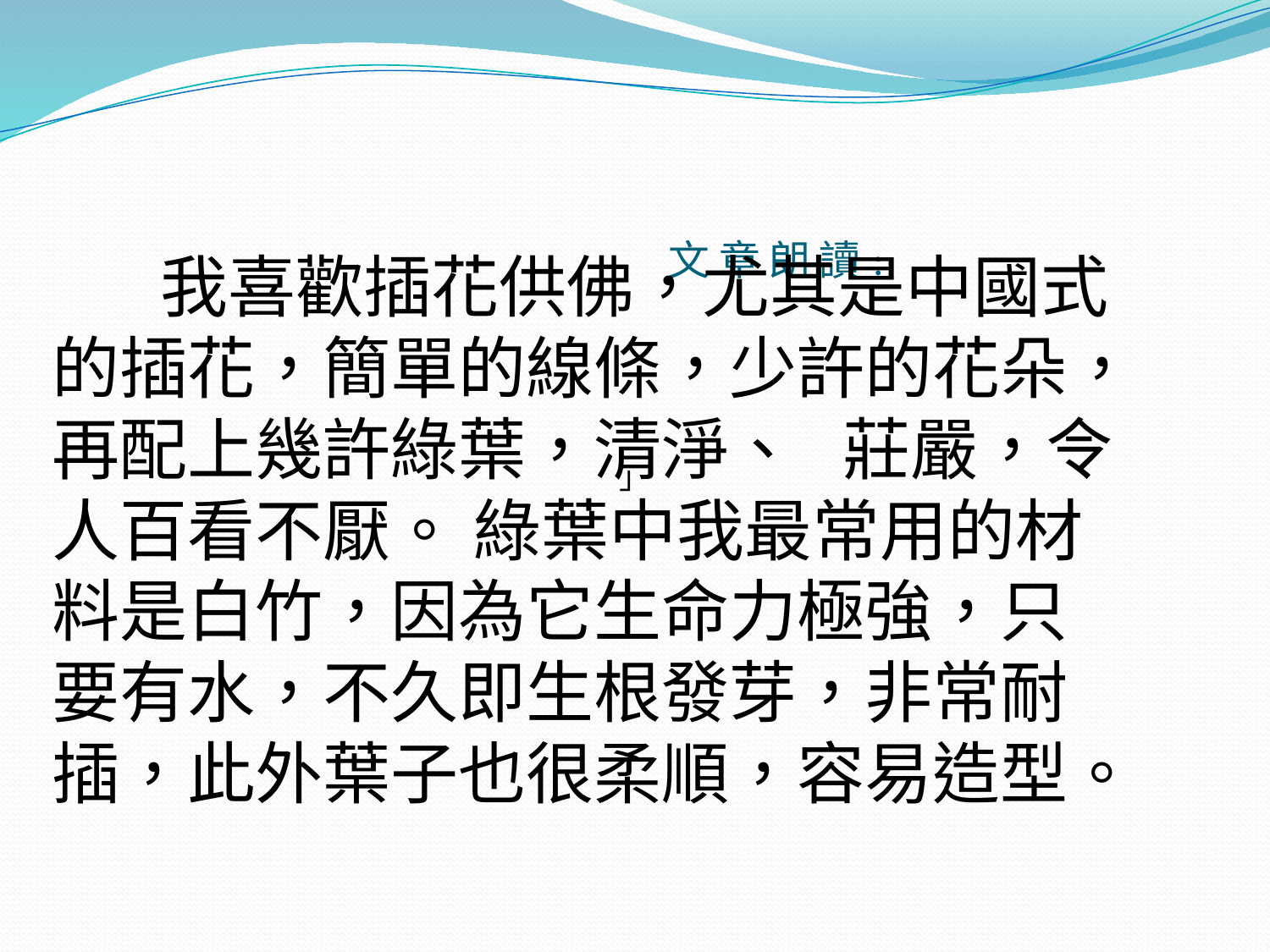

文 章 朗 讀 :
     　　我喜歡插花供佛，尤其是中國式的插花，簡單的線條，少許的花朵，再配上幾許綠葉，清淨、   莊嚴，令人百看不厭。 綠葉中我最常用的材料是白竹，因為它生命力極強，只要有水，不久即生根發芽，非常耐插，此外葉子也很柔順，容易造型。
」